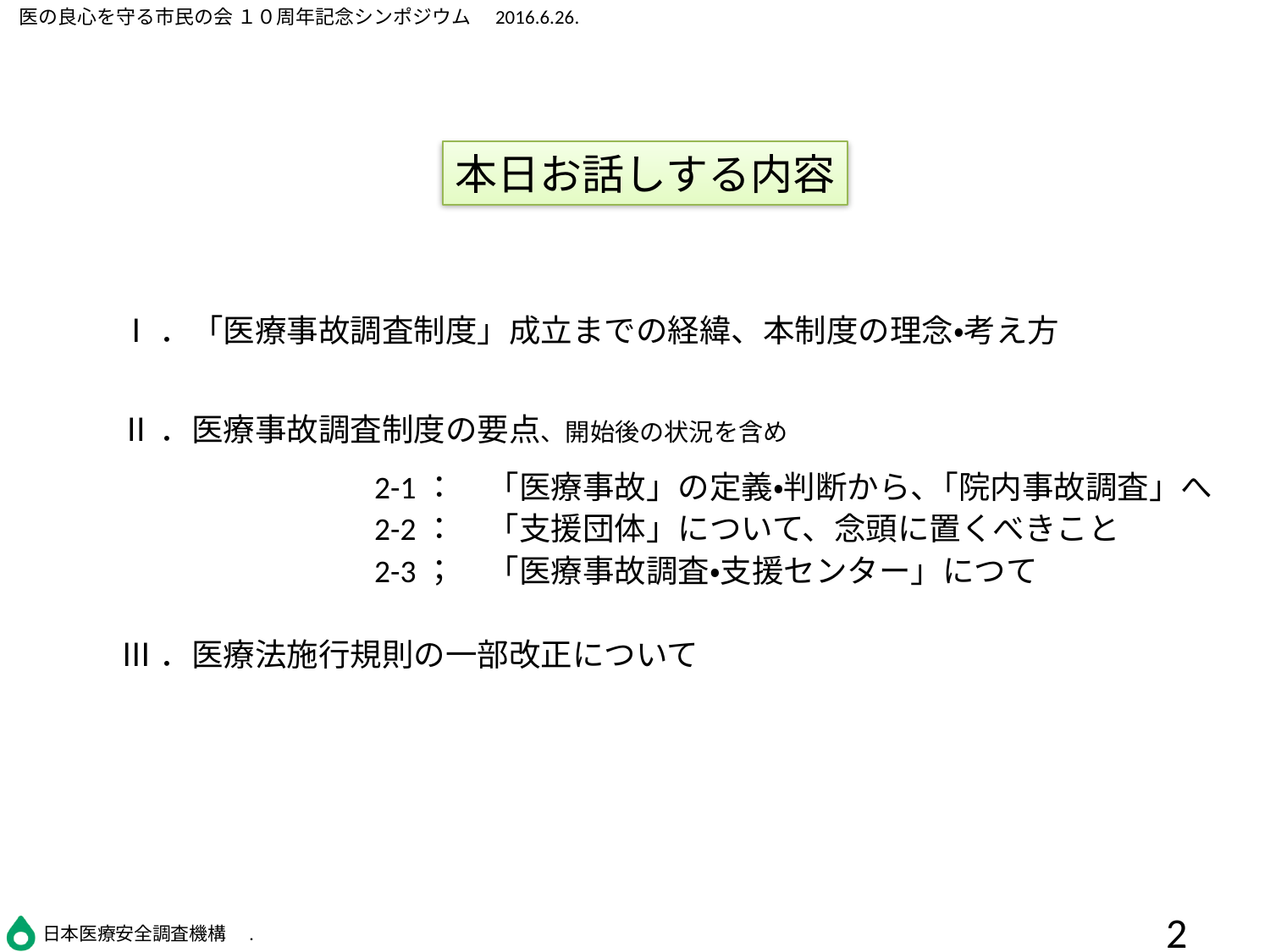

本日お話しする内容
Ⅰ．「医療事故調査制度」成立までの経緯、本制度の理念・考え方

Ⅱ．医療事故調査制度の要点、開始後の状況を含め
		2-1：　「医療事故」の定義・判断から、｢院内事故調査」へ
		2-2：　「支援団体」について、念頭に置くべきこと
		2-3；　「医療事故調査・支援センター」につて

Ⅲ．医療法施行規則の一部改正について